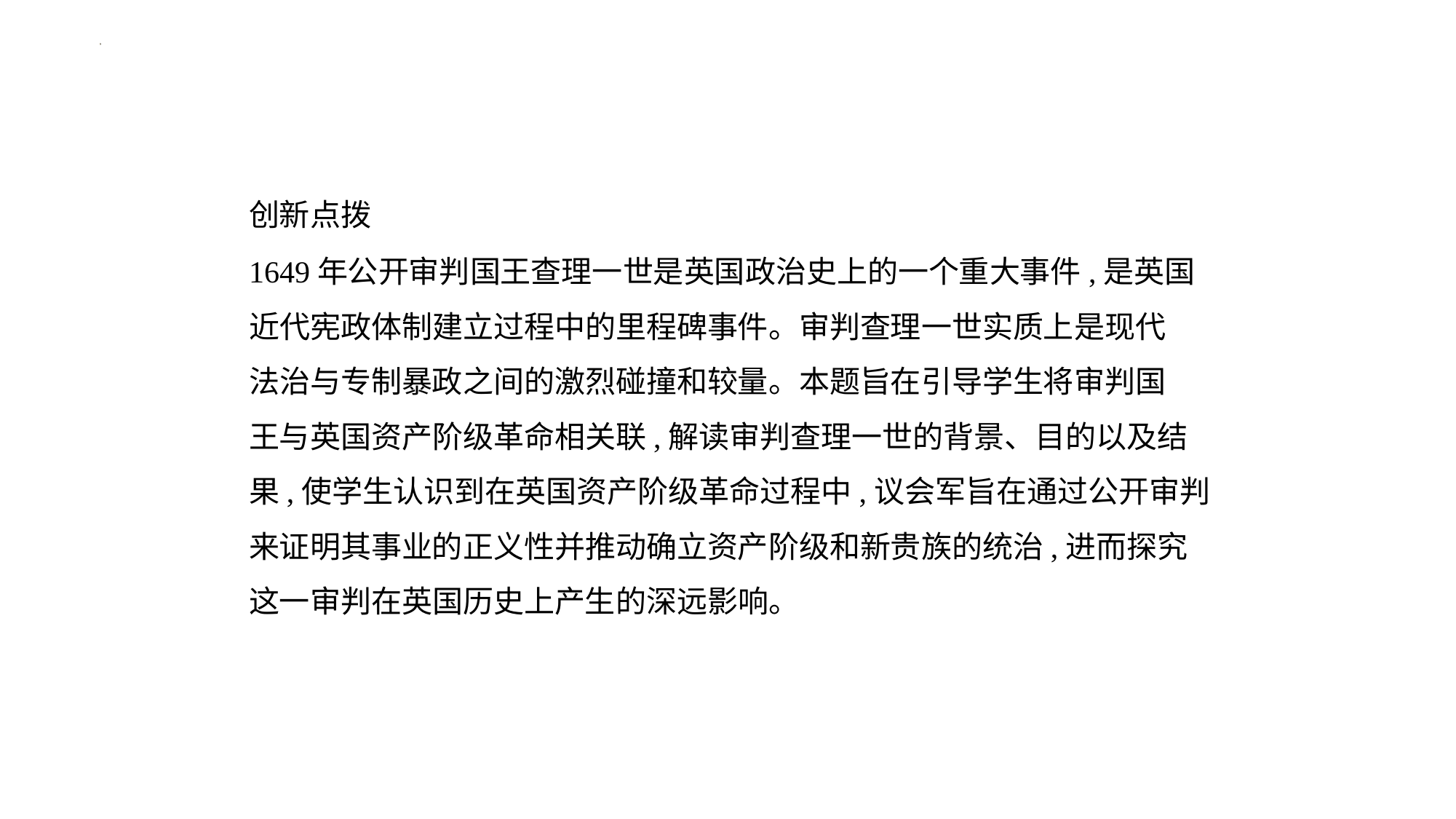

创新点拨
1649年公开审判国王查理一世是英国政治史上的一个重大事件,是英国
近代宪政体制建立过程中的里程碑事件。审判查理一世实质上是现代
法治与专制暴政之间的激烈碰撞和较量。本题旨在引导学生将审判国
王与英国资产阶级革命相关联,解读审判查理一世的背景、目的以及结
果,使学生认识到在英国资产阶级革命过程中,议会军旨在通过公开审判
来证明其事业的正义性并推动确立资产阶级和新贵族的统治,进而探究
这一审判在英国历史上产生的深远影响。